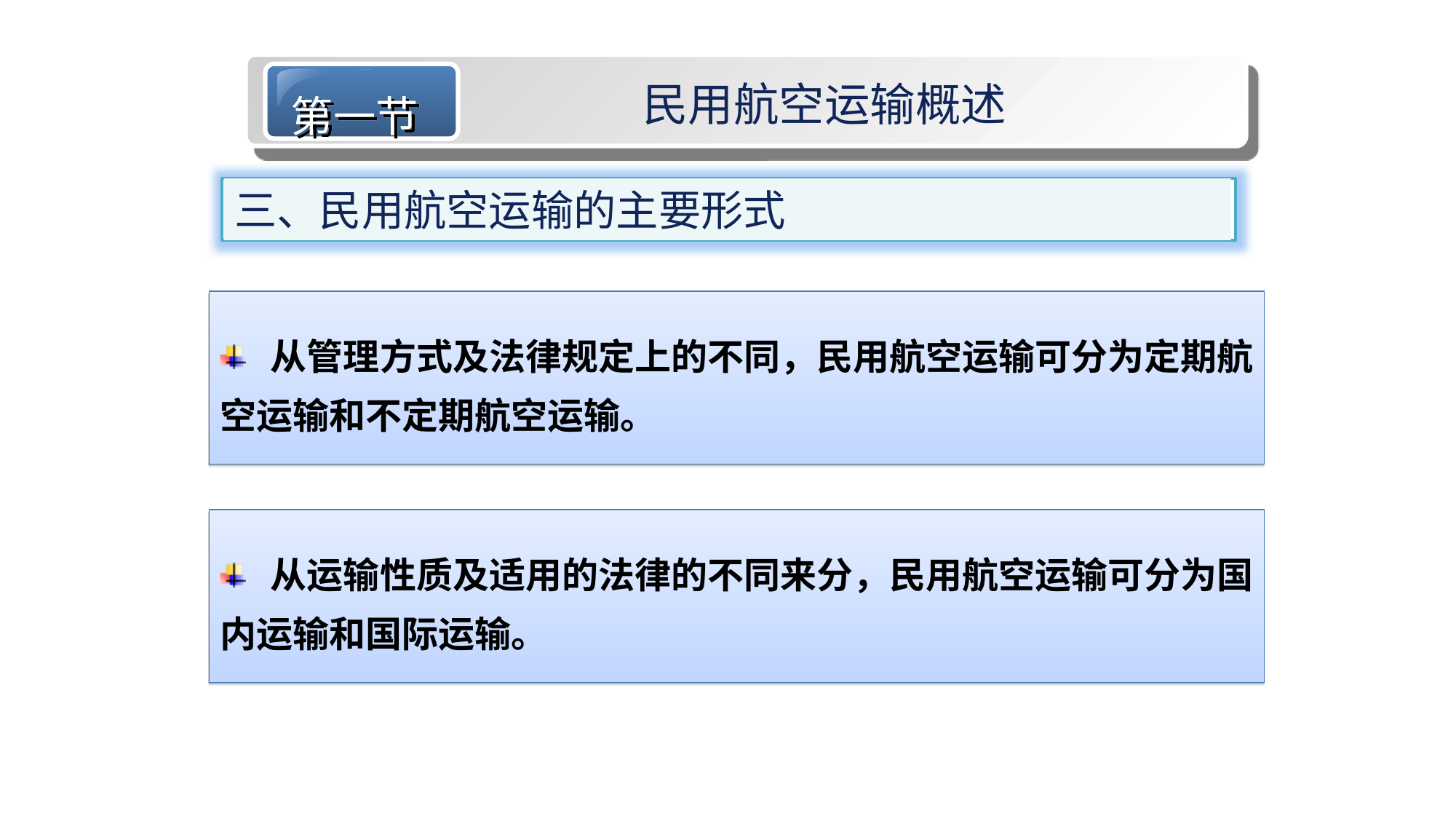

第一节
民用航空运输概述

三、民用航空运输的主要形式
  从管理方式及法律规定上的不同，民用航空运输可分为定期航空运输和不定期航空运输。
  从运输性质及适用的法律的不同来分，民用航空运输可分为国内运输和国际运输。
8